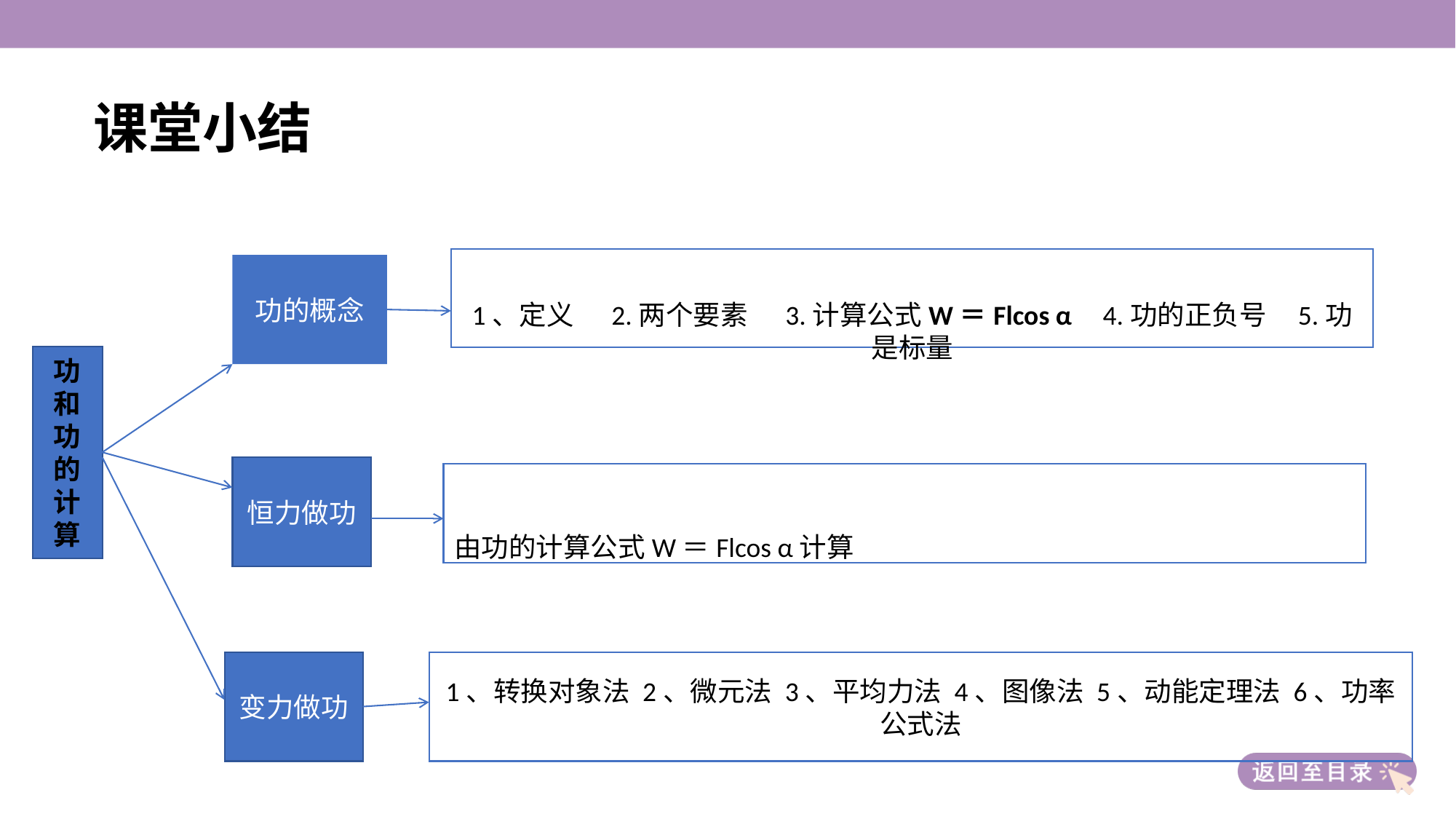

课堂小结

1、定义     2.两个要素     3.计算公式W＝Flcos α     4.功的正负号    5.功是标量
功的概念

功和功的计算
恒力做功

由功的计算公式W＝Flcos α计算
变力做功
1、转换对象法 2、微元法 3、平均力法 4、图像法 5、动能定理法 6、功率公式法